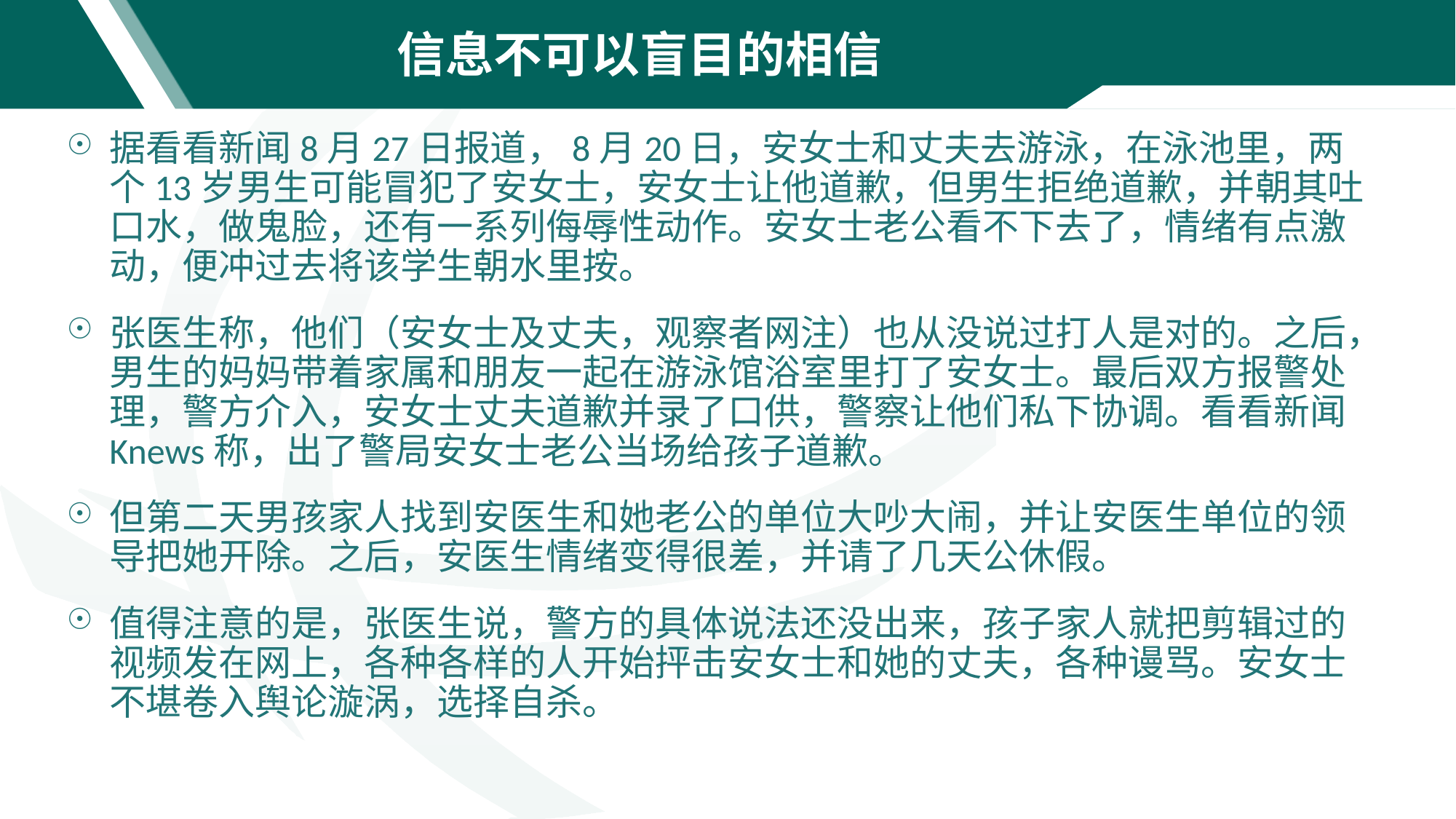

# 信息不可以盲目的相信
据看看新闻8月27日报道，8月20日，安女士和丈夫去游泳，在泳池里，两个13岁男生可能冒犯了安女士，安女士让他道歉，但男生拒绝道歉，并朝其吐口水，做鬼脸，还有一系列侮辱性动作。安女士老公看不下去了，情绪有点激动，便冲过去将该学生朝水里按。
张医生称，他们（安女士及丈夫，观察者网注）也从没说过打人是对的。之后，男生的妈妈带着家属和朋友一起在游泳馆浴室里打了安女士。最后双方报警处理，警方介入，安女士丈夫道歉并录了口供，警察让他们私下协调。看看新闻Knews称，出了警局安女士老公当场给孩子道歉。
但第二天男孩家人找到安医生和她老公的单位大吵大闹，并让安医生单位的领导把她开除。之后，安医生情绪变得很差，并请了几天公休假。
值得注意的是，张医生说，警方的具体说法还没出来，孩子家人就把剪辑过的视频发在网上，各种各样的人开始抨击安女士和她的丈夫，各种谩骂。安女士不堪卷入舆论漩涡，选择自杀。